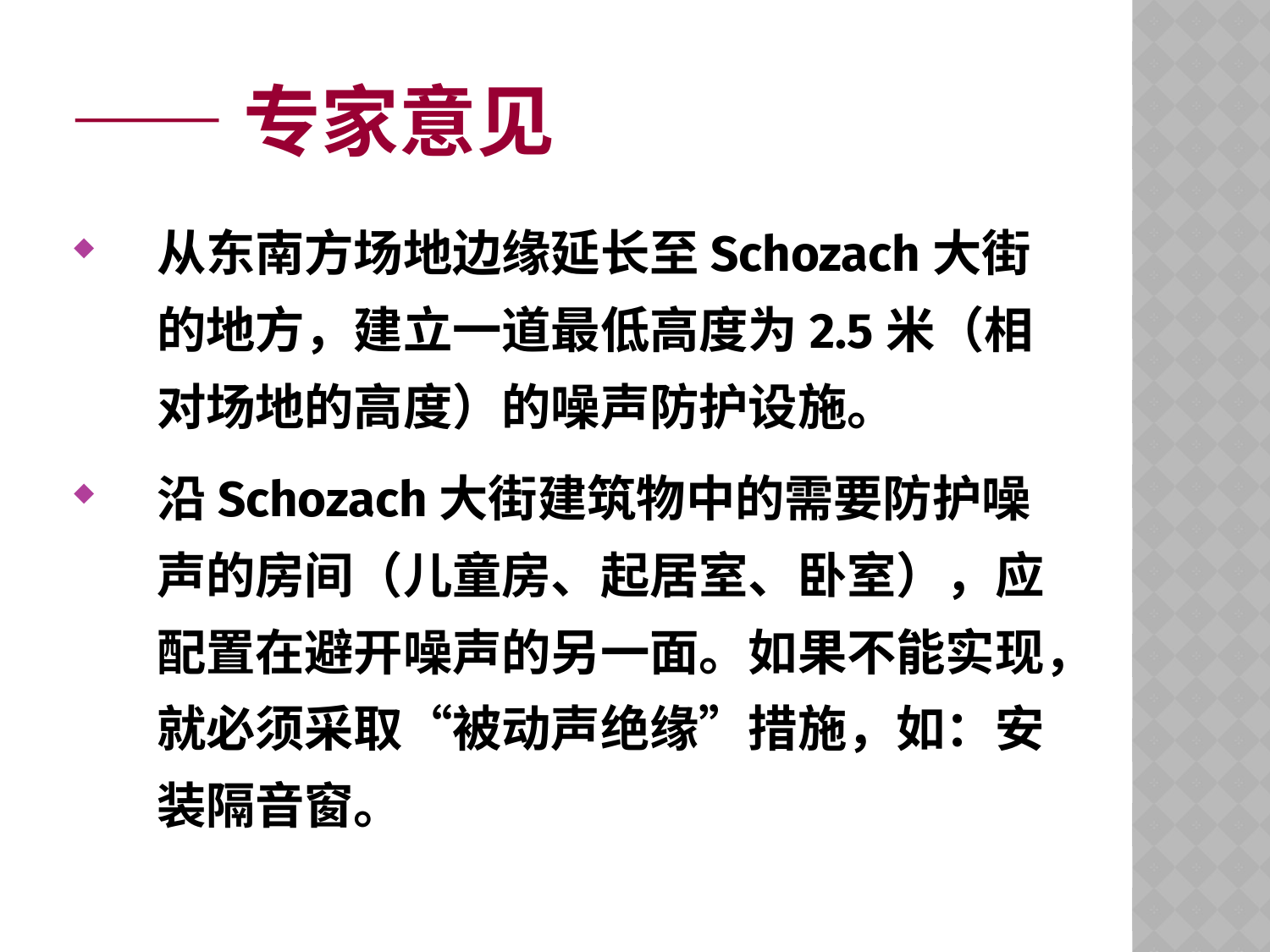

# ——专家意见
从东南方场地边缘延长至Schozach大街的地方，建立一道最低高度为2.5米（相对场地的高度）的噪声防护设施。
沿Schozach大街建筑物中的需要防护噪声的房间（儿童房、起居室、卧室），应配置在避开噪声的另一面。如果不能实现，就必须采取“被动声绝缘”措施，如：安装隔音窗。